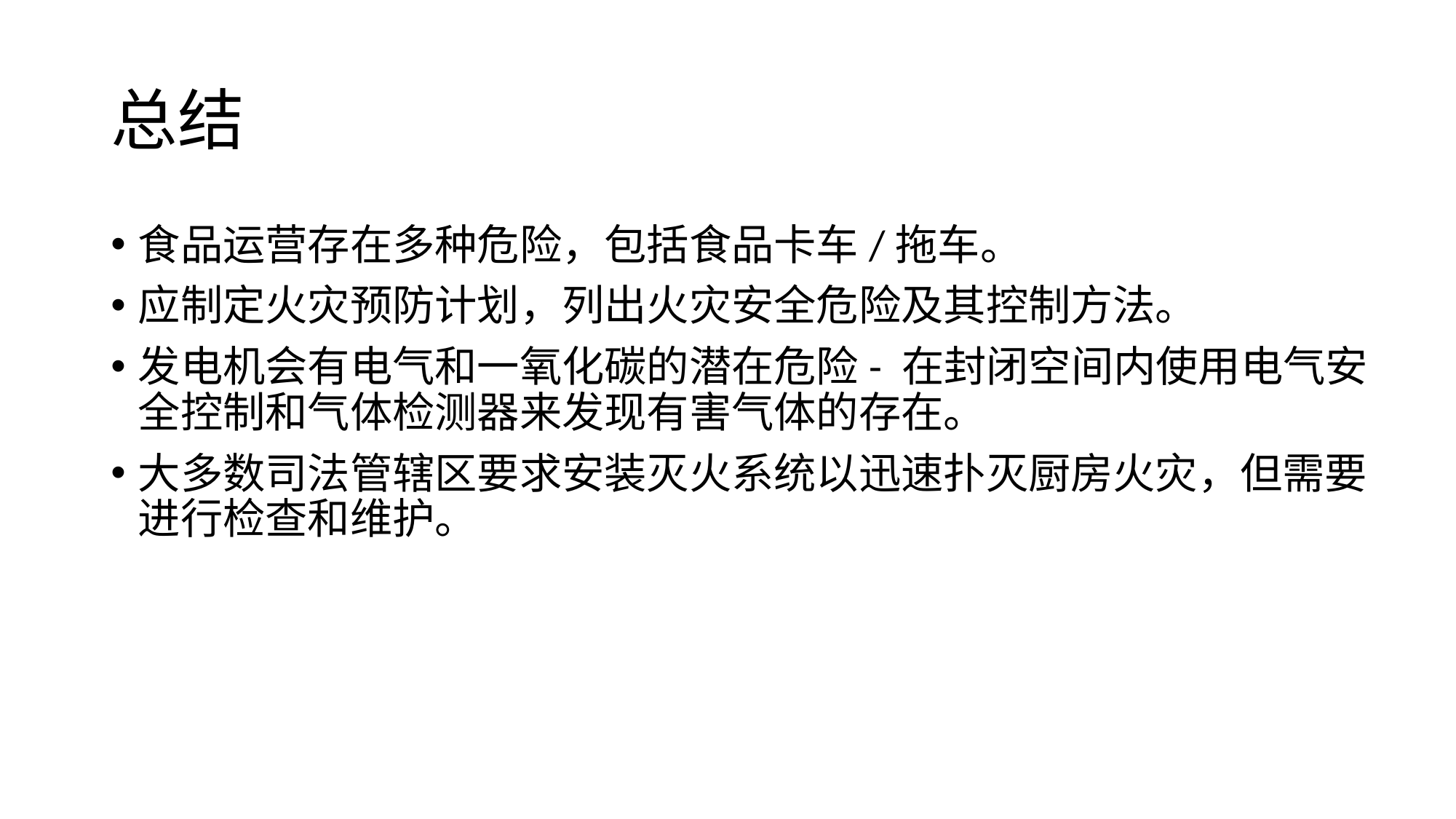

# 总结
食品运营存在多种危险，包括食品卡车/拖车。
应制定火灾预防计划，列出火灾安全危险及其控制方法。
发电机会有电气和一氧化碳的潜在危险- 在封闭空间内使用电气安全控制和气体检测器来发现有害气体的存在。
大多数司法管辖区要求安装灭火系统以迅速扑灭厨房火灾，但需要进行检查和维护。